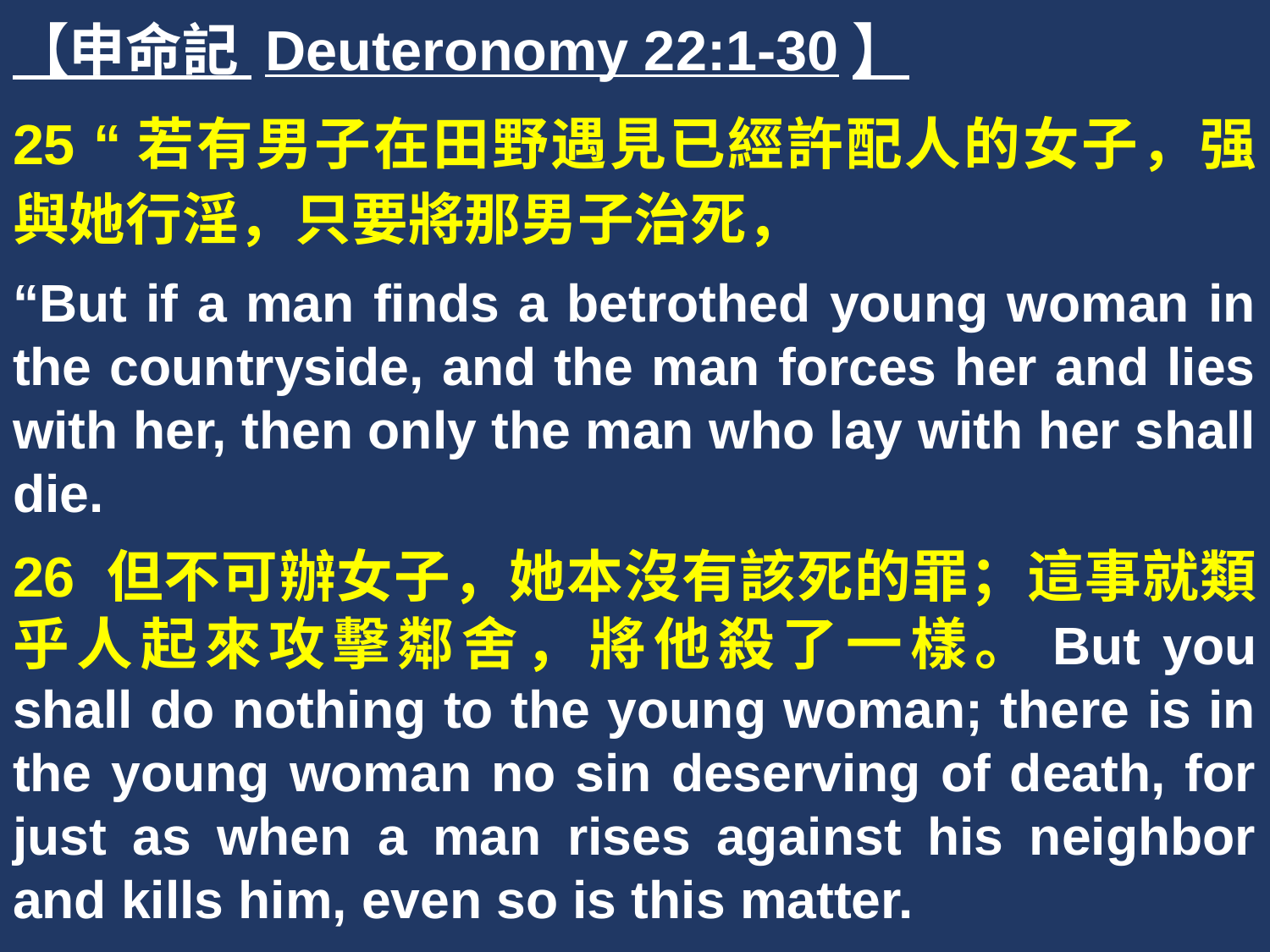

【申命記 Deuteronomy 22:1-30】
25 “若有男子在田野遇見已經許配人的女子，强與她行淫，只要將那男子治死，
“But if a man finds a betrothed young woman in the countryside, and the man forces her and lies with her, then only the man who lay with her shall die.
26 但不可辦女子，她本沒有該死的罪；這事就類乎人起來攻擊鄰舍，將他殺了一樣。But you shall do nothing to the young woman; there is in the young woman no sin deserving of death, for just as when a man rises against his neighbor and kills him, even so is this matter.